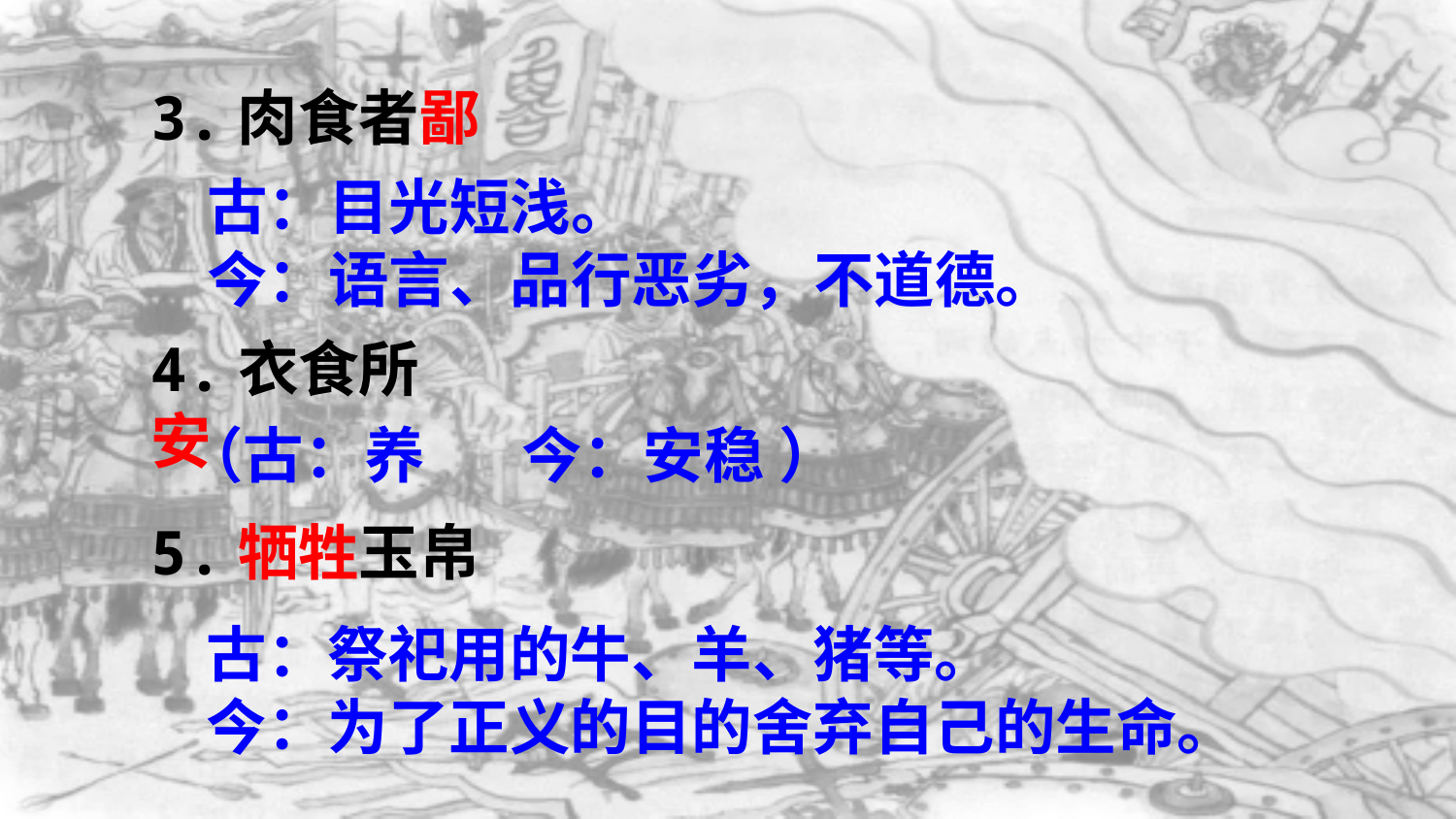

3.肉食者鄙
古：目光短浅。
今：语言、品行恶劣，不道德。
4.衣食所安
（古：养       今：安稳 ）
5.牺牲玉帛
古：祭祀用的牛、羊、猪等。
今：为了正义的目的舍弃自己的生命。